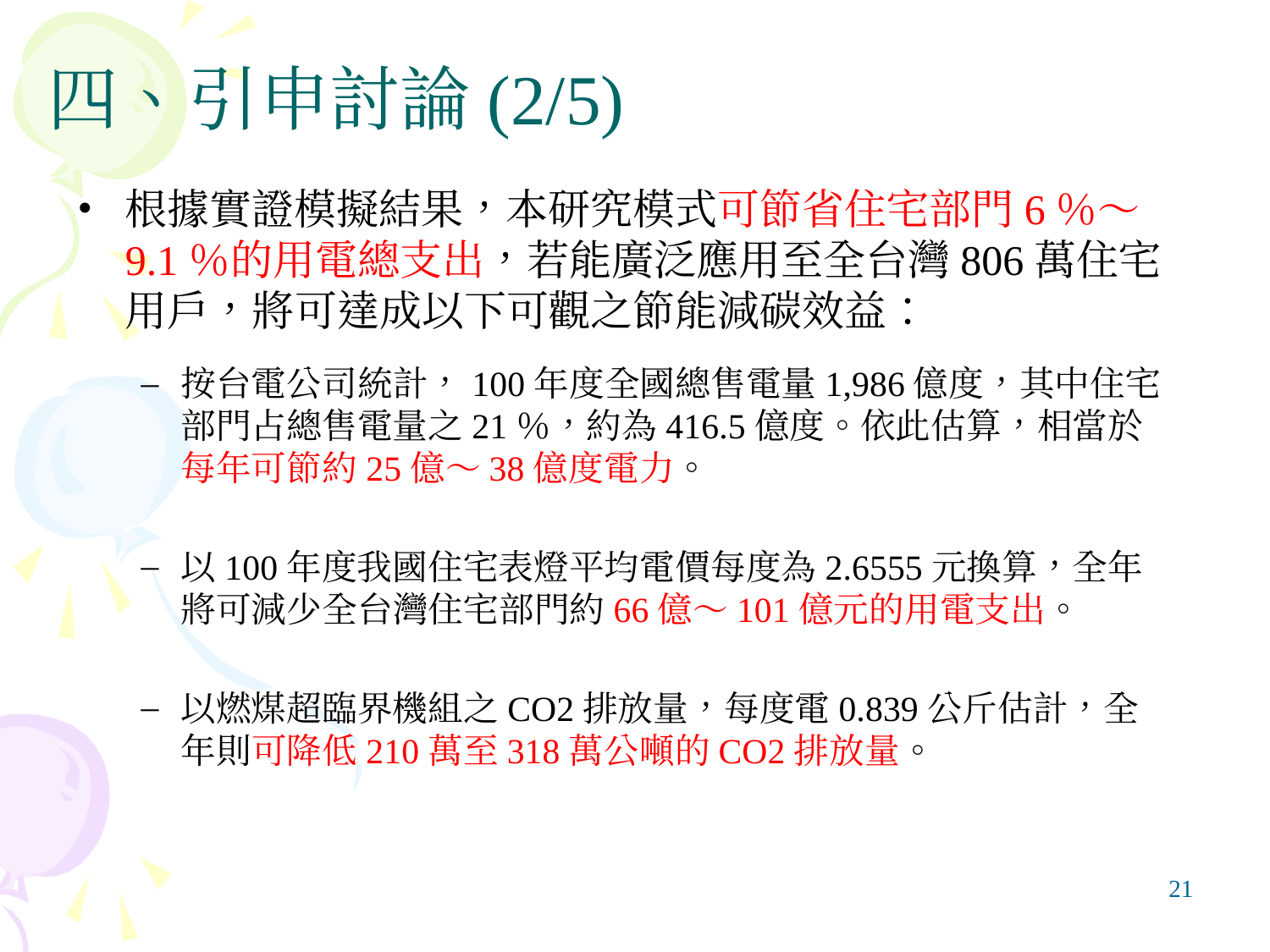

# 四、引申討論(2/5)
根據實證模擬結果，本研究模式可節省住宅部門6％～9.1％的用電總支出，若能廣泛應用至全台灣806萬住宅用戶，將可達成以下可觀之節能減碳效益：

按台電公司統計，100年度全國總售電量1,986億度，其中住宅部門占總售電量之21％，約為416.5億度。依此估算，相當於每年可節約25億～38億度電力。

以100年度我國住宅表燈平均電價每度為2.6555元換算，全年將可減少全台灣住宅部門約66億～101億元的用電支出。

以燃煤超臨界機組之CO2排放量，每度電0.839公斤估計，全年則可降低210萬至318萬公噸的CO2排放量。

21